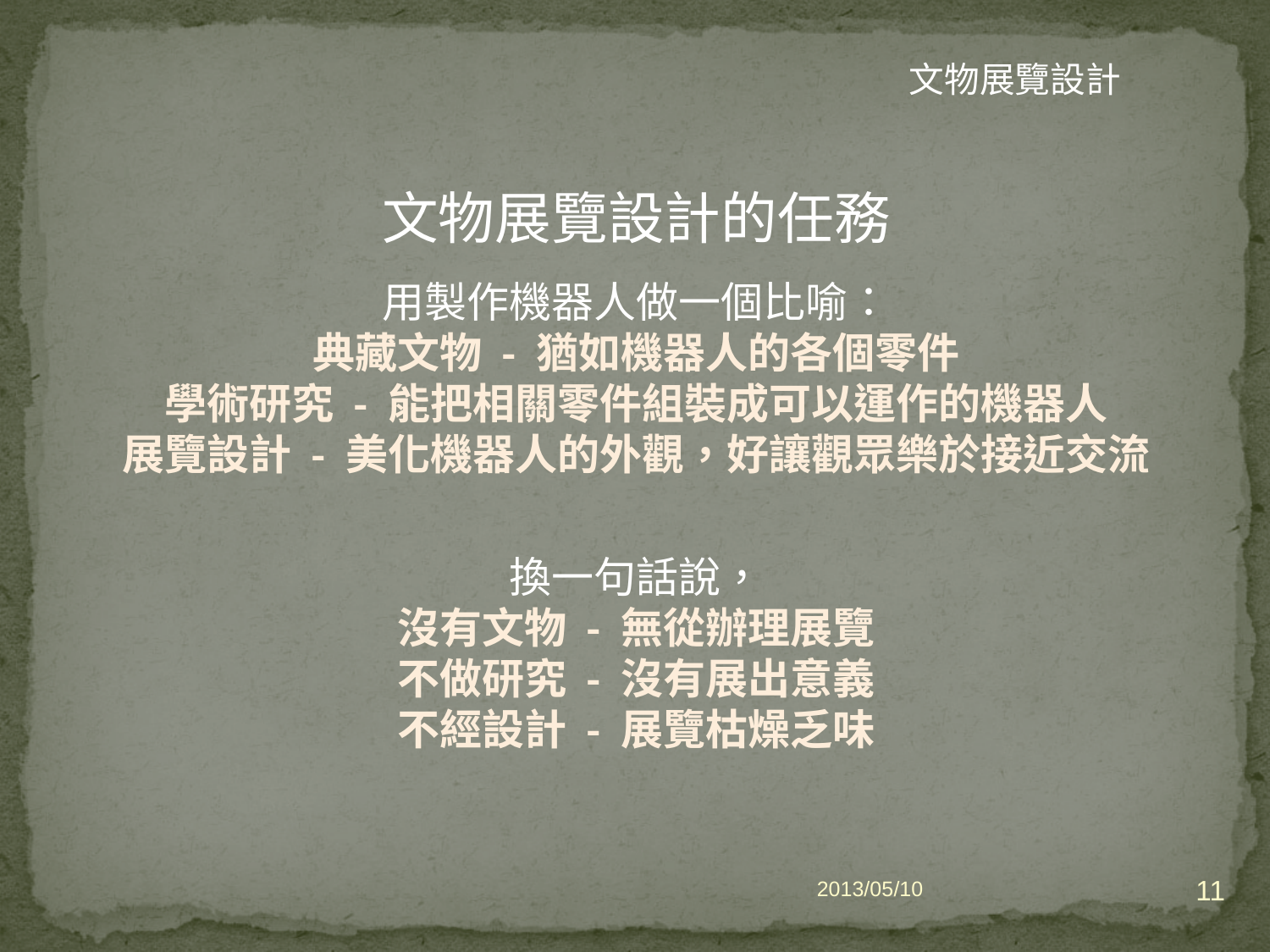

# 文物展覽設計
文物展覽設計的任務
用製作機器人做一個比喻：
典藏文物 - 猶如機器人的各個零件
學術研究 - 能把相關零件組裝成可以運作的機器人
展覽設計 - 美化機器人的外觀，好讓觀眾樂於接近交流

換一句話說，
沒有文物 - 無從辦理展覽
不做研究 - 沒有展出意義
不經設計 - 展覽枯燥乏味

11
2013/05/10